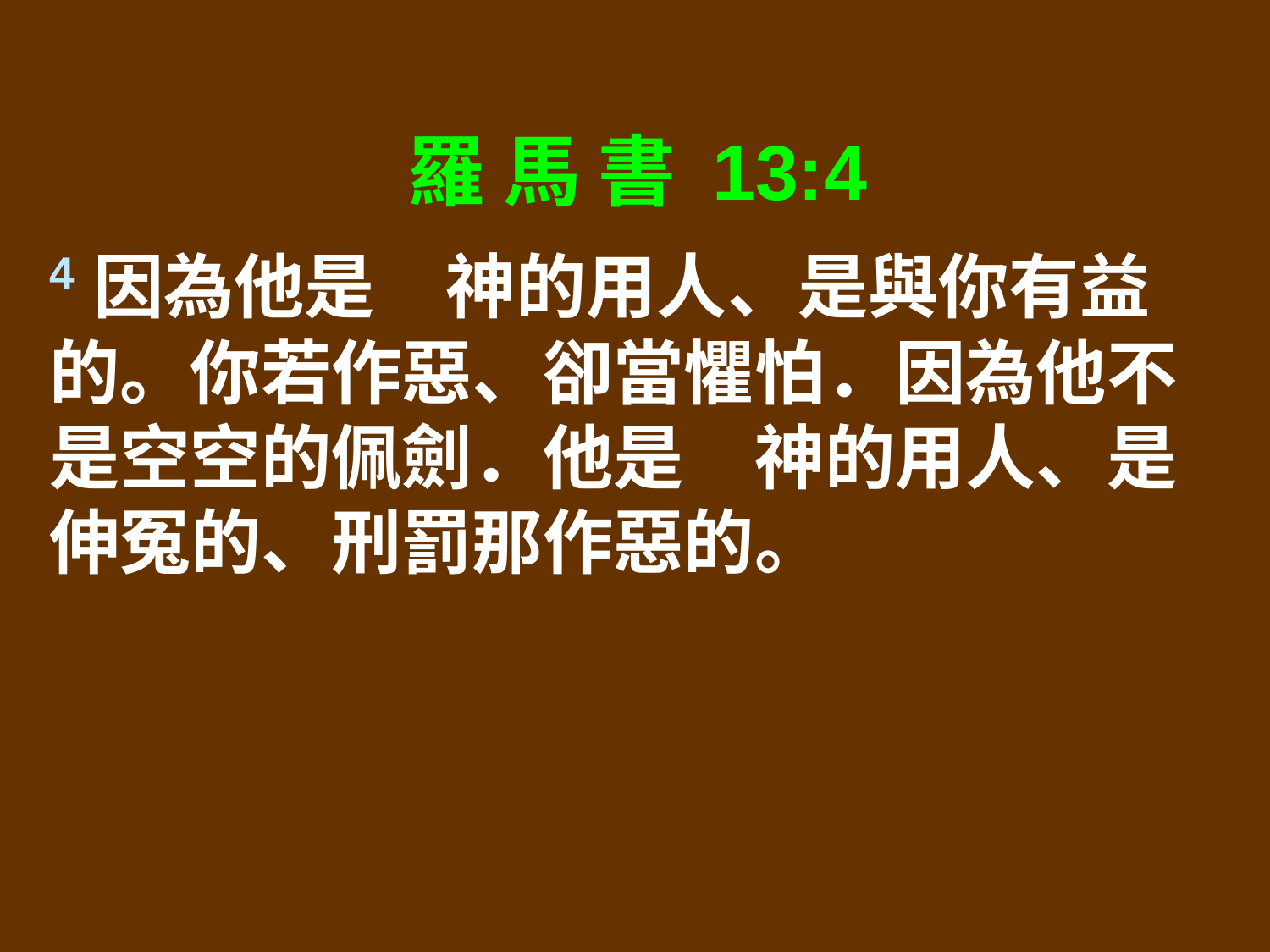

羅 馬 書 13:4
4因為他是　神的用人、是與你有益的。你若作惡、卻當懼怕．因為他不是空空的佩劍．他是　神的用人、是伸冤的、刑罰那作惡的。